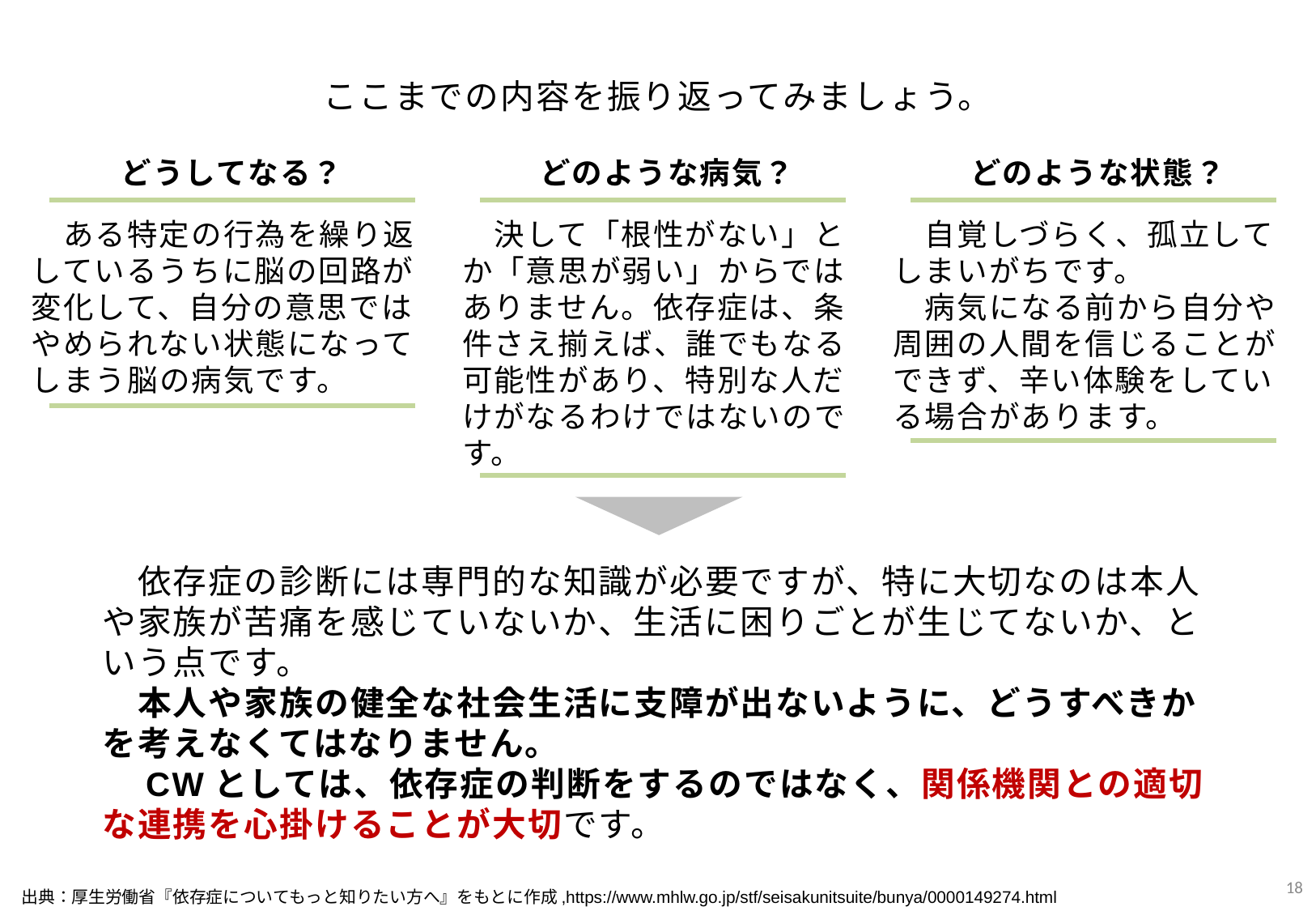

ここまでの内容を振り返ってみましょう。
どうしてなる？
　ある特定の行為を繰り返しているうちに脳の回路が変化して、自分の意思ではやめられない状態になってしまう脳の病気です。
どのような病気？
　決して「根性がない」とか「意思が弱い」からではありません。依存症は、条件さえ揃えば、誰でもなる可能性があり、特別な人だけがなるわけではないのです。

どのような状態？
　自覚しづらく、孤立してしまいがちです。
　病気になる前から自分や周囲の人間を信じることができず、辛い体験をしている場合があります。

　依存症の診断には専門的な知識が必要ですが、特に大切なのは本人や家族が苦痛を感じていないか、生活に困りごとが生じてないか、という点です。
　本人や家族の健全な社会生活に支障が出ないように、どうすべきかを考えなくてはなりません。
　CWとしては、依存症の判断をするのではなく、関係機関との適切な連携を心掛けることが大切です。
18
出典：厚生労働省『依存症についてもっと知りたい方へ』をもとに作成,https://www.mhlw.go.jp/stf/seisakunitsuite/bunya/0000149274.html